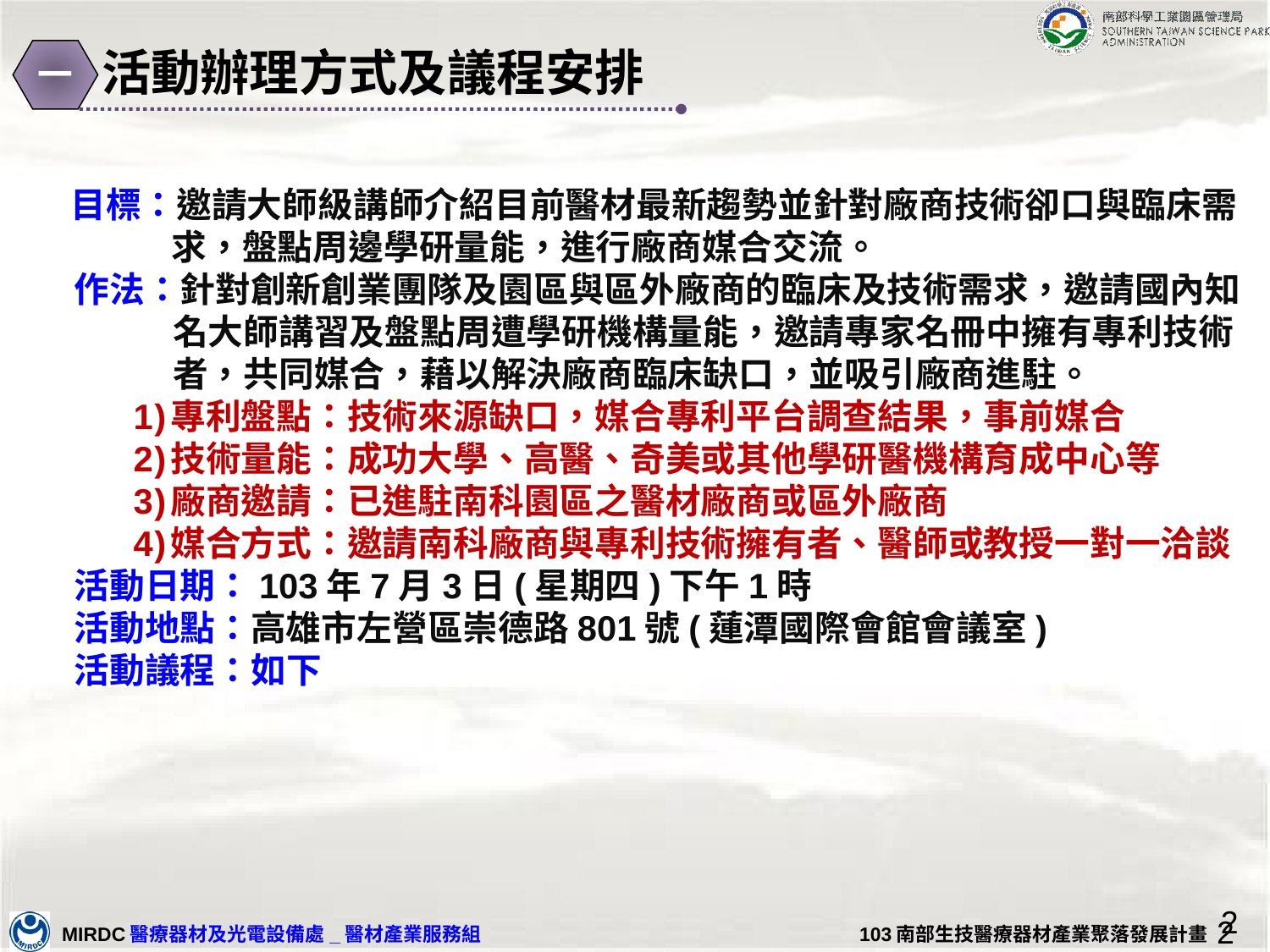

活動辦理方式及議程安排
一
目標：邀請大師級講師介紹目前醫材最新趨勢並針對廠商技術卻口與臨床需求，盤點周邊學研量能，進行廠商媒合交流。
作法：針對創新創業團隊及園區與區外廠商的臨床及技術需求，邀請國內知名大師講習及盤點周遭學研機構量能，邀請專家名冊中擁有專利技術者，共同媒合，藉以解決廠商臨床缺口，並吸引廠商進駐。
專利盤點：技術來源缺口，媒合專利平台調查結果，事前媒合
技術量能：成功大學、高醫、奇美或其他學研醫機構育成中心等
廠商邀請：已進駐南科園區之醫材廠商或區外廠商
媒合方式：邀請南科廠商與專利技術擁有者、醫師或教授一對一洽談
活動日期：103年7月3日(星期四)下午1時
活動地點：高雄市左營區崇德路801號(蓮潭國際會館會議室)
活動議程：如下
2